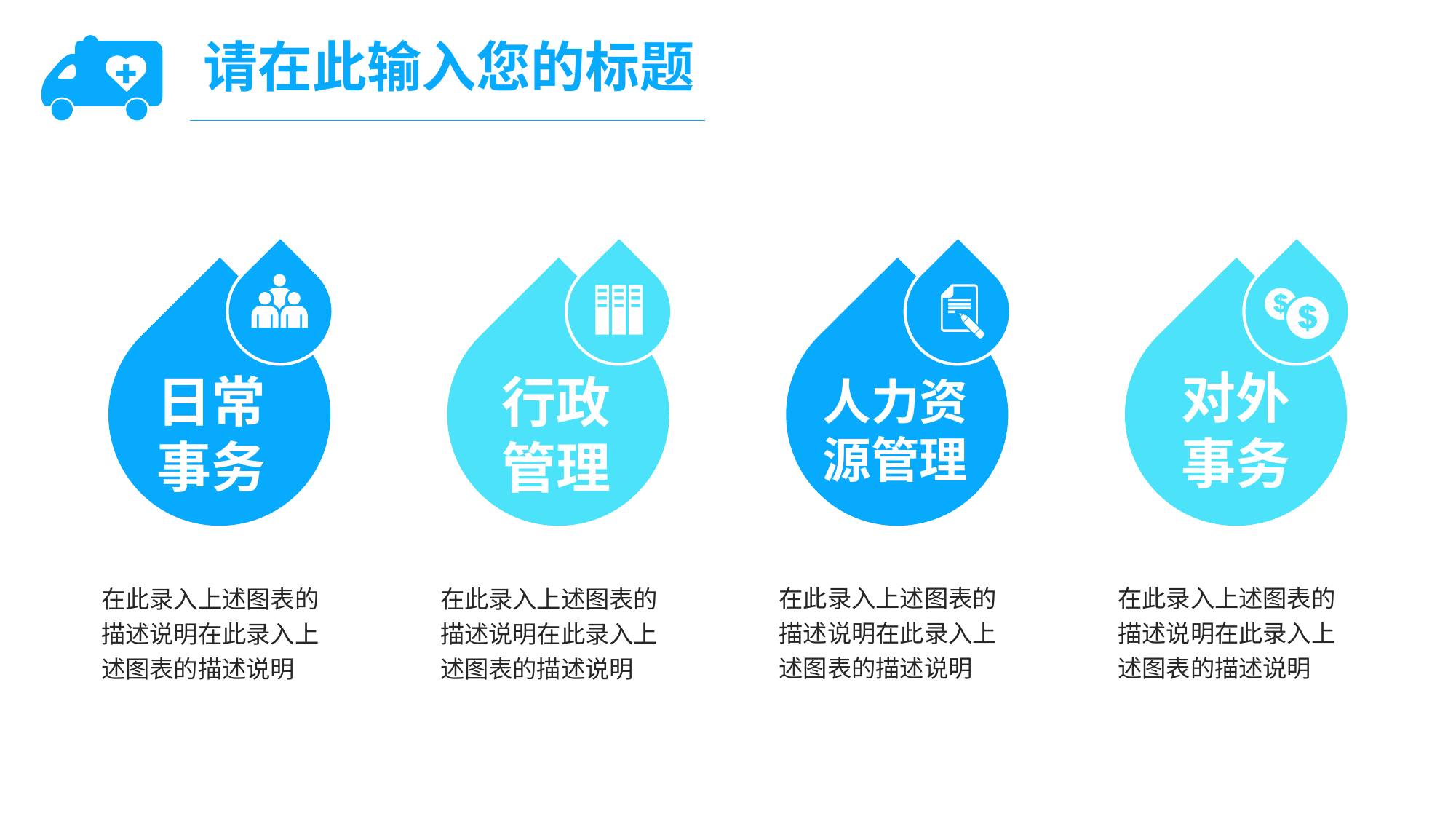

请在此输入您的标题

人力资
源管理

对外
事务

行政
管理

日常
事务
在此录入上述图表的描述说明在此录入上述图表的描述说明
在此录入上述图表的描述说明在此录入上述图表的描述说明
在此录入上述图表的描述说明在此录入上述图表的描述说明
在此录入上述图表的描述说明在此录入上述图表的描述说明